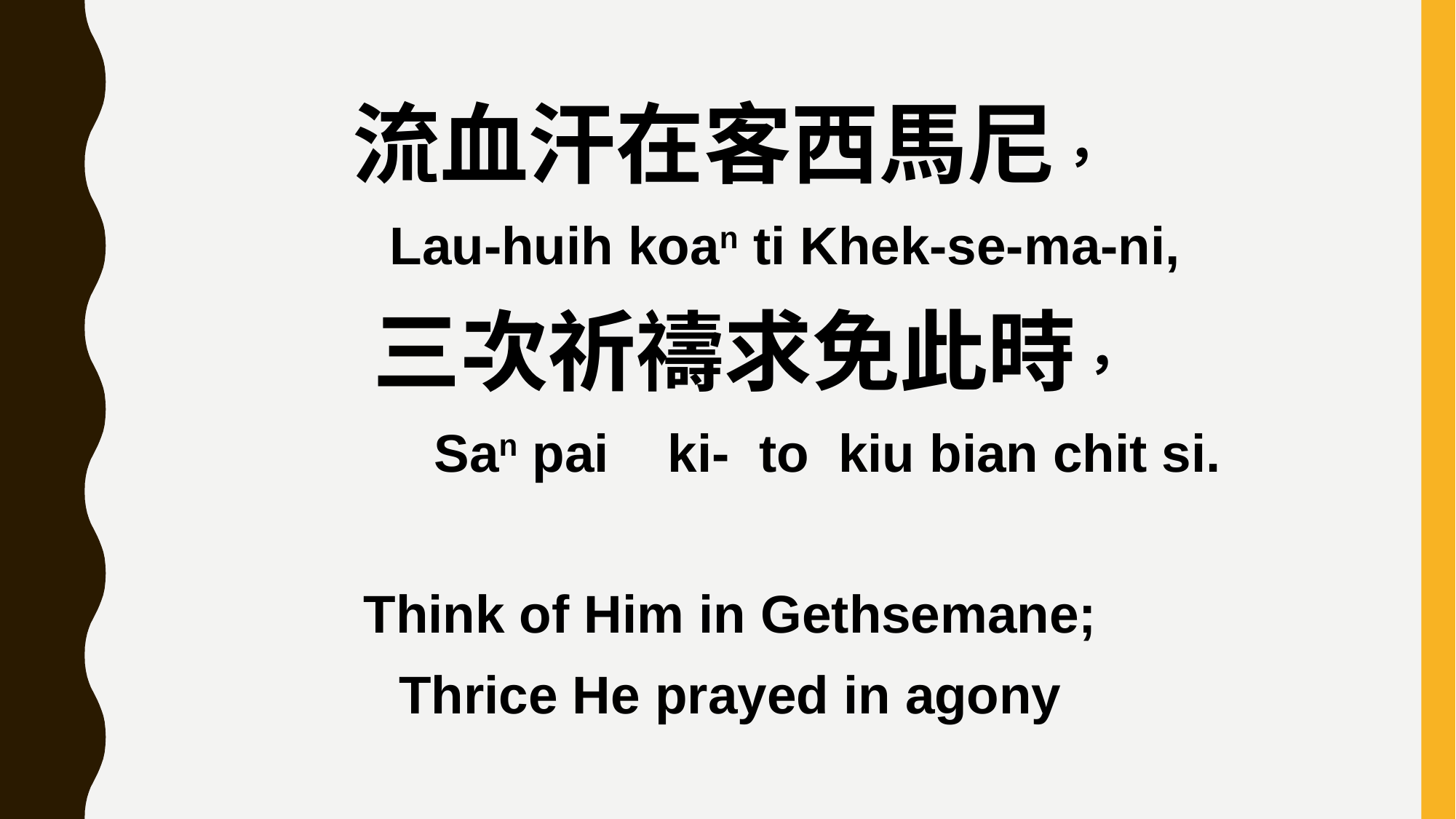

流血汗在客西馬尼，
             Lau-huih koan ti Khek-se-ma-ni,
 三次祈禱求免此時，
                San pai    ki-  to  kiu bian chit si.

Think of Him in Gethsemane;
Thrice He prayed in agony